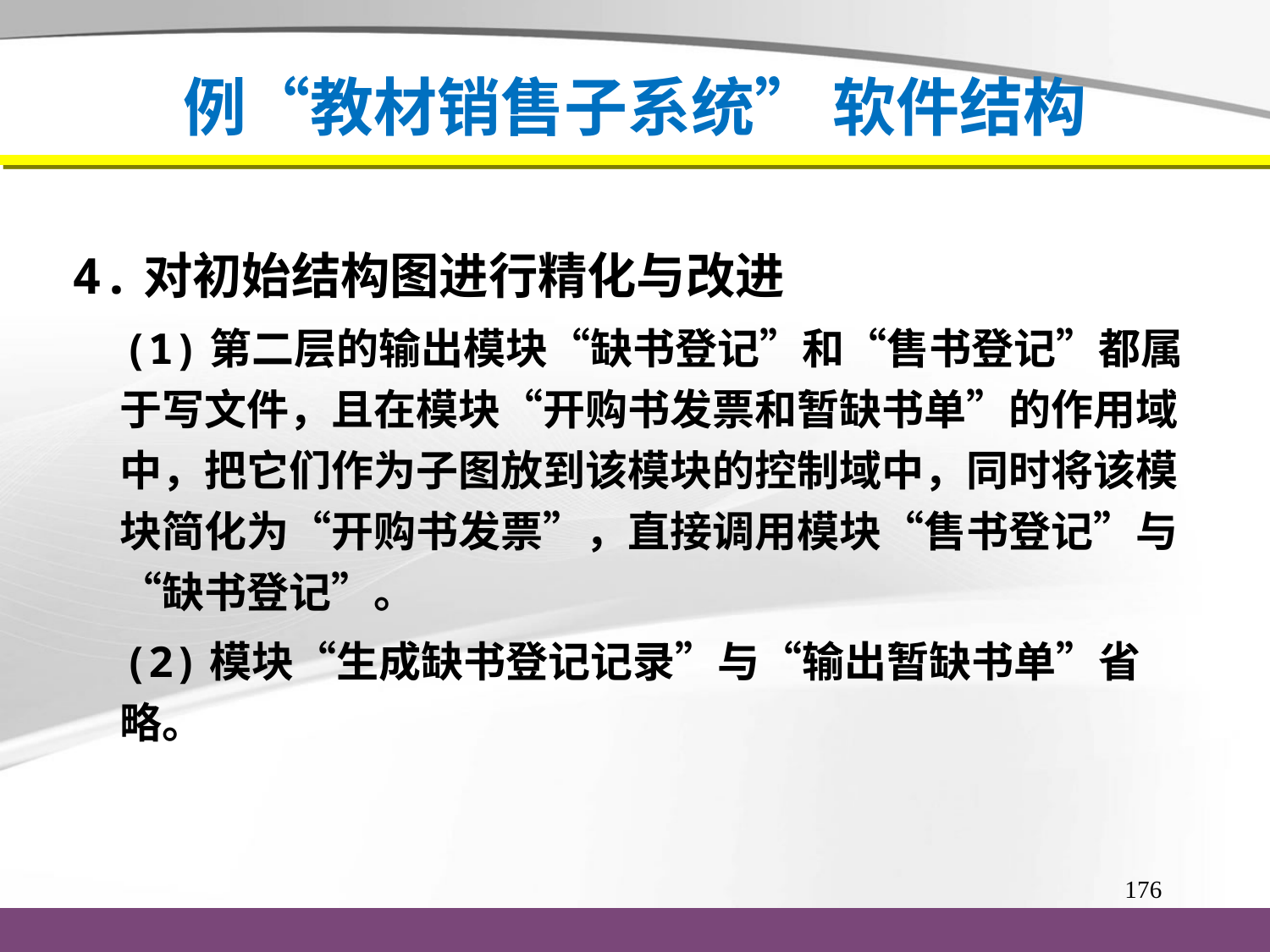

# 例“教材销售子系统” 软件结构
4.对初始结构图进行精化与改进
  (1)第二层的输出模块“缺书登记”和“售书登记”都属于写文件，且在模块“开购书发票和暂缺书单”的作用域中，把它们作为子图放到该模块的控制域中，同时将该模块简化为“开购书发票”，直接调用模块“售书登记”与“缺书登记”。
  (2)模块“生成缺书登记记录”与“输出暂缺书单”省略。
176